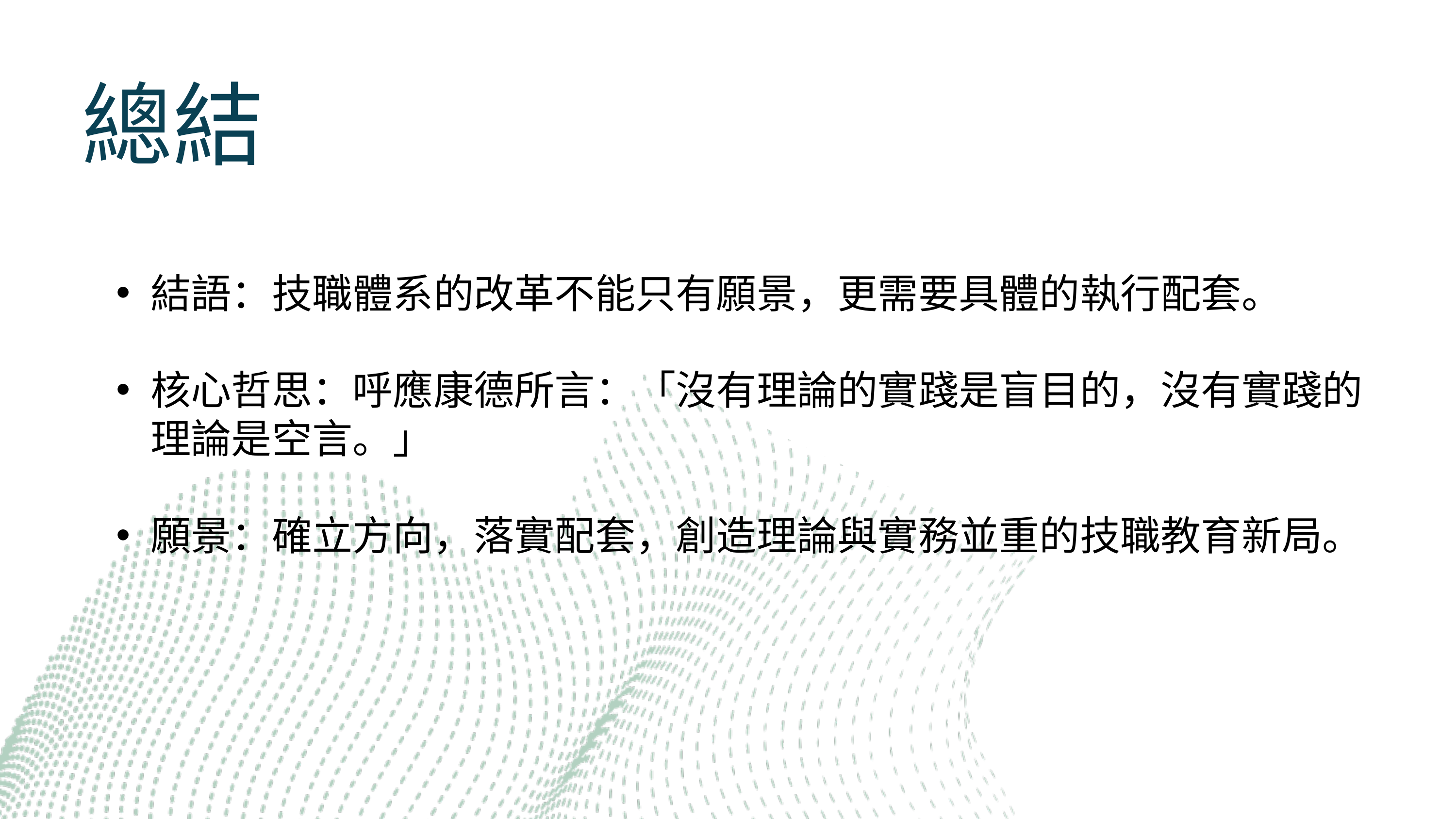

總結
結語：技職體系的改革不能只有願景，更需要具體的執行配套。

核心哲思：呼應康德所言：「沒有理論的實踐是盲目的，沒有實踐的理論是空言。」

願景：確立方向，落實配套，創造理論與實務並重的技職教育新局。